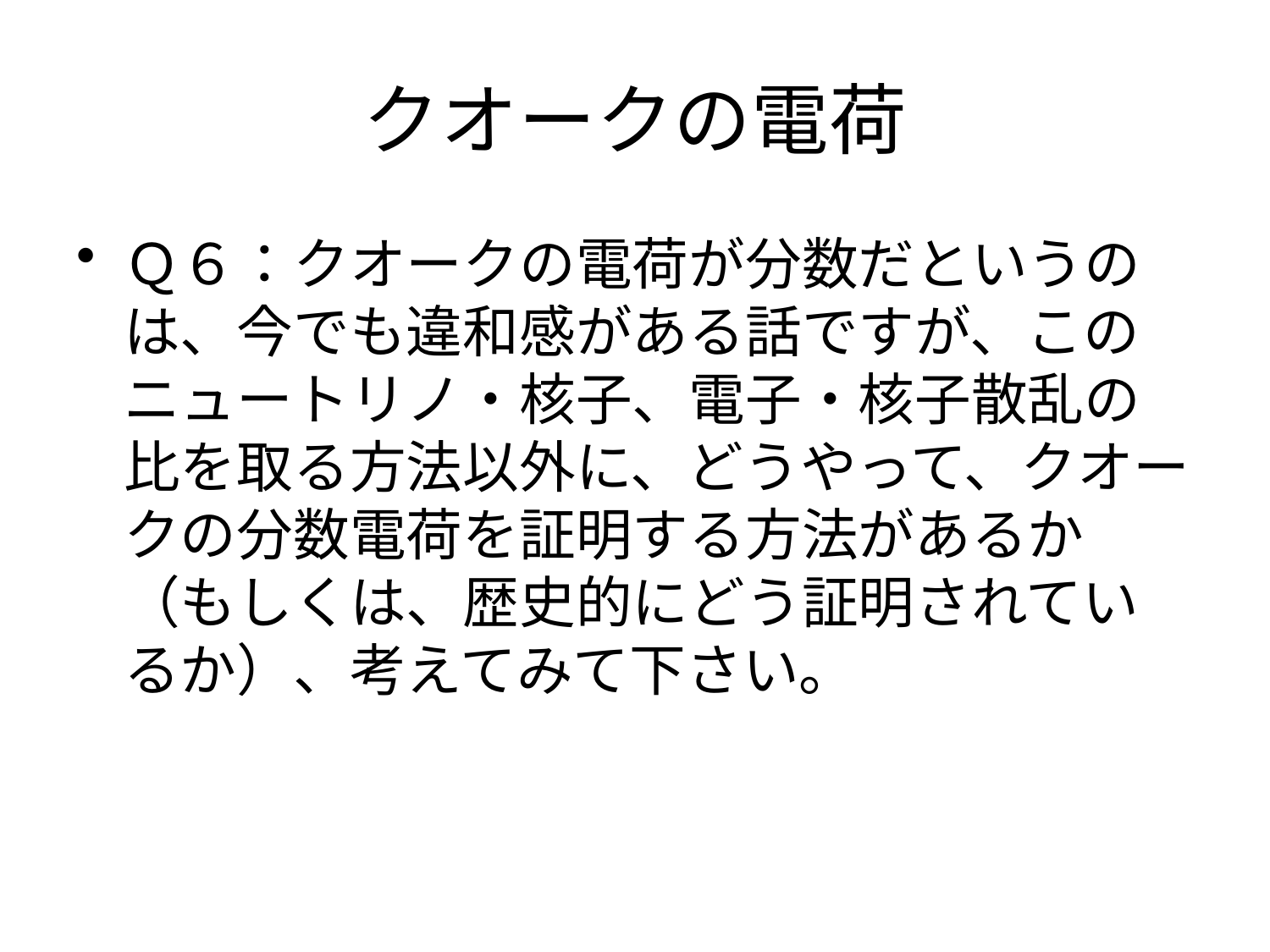

# クオークの電荷
Ｑ６：クオークの電荷が分数だというのは、今でも違和感がある話ですが、このニュートリノ・核子、電子・核子散乱の比を取る方法以外に、どうやって、クオークの分数電荷を証明する方法があるか（もしくは、歴史的にどう証明されているか）、考えてみて下さい。